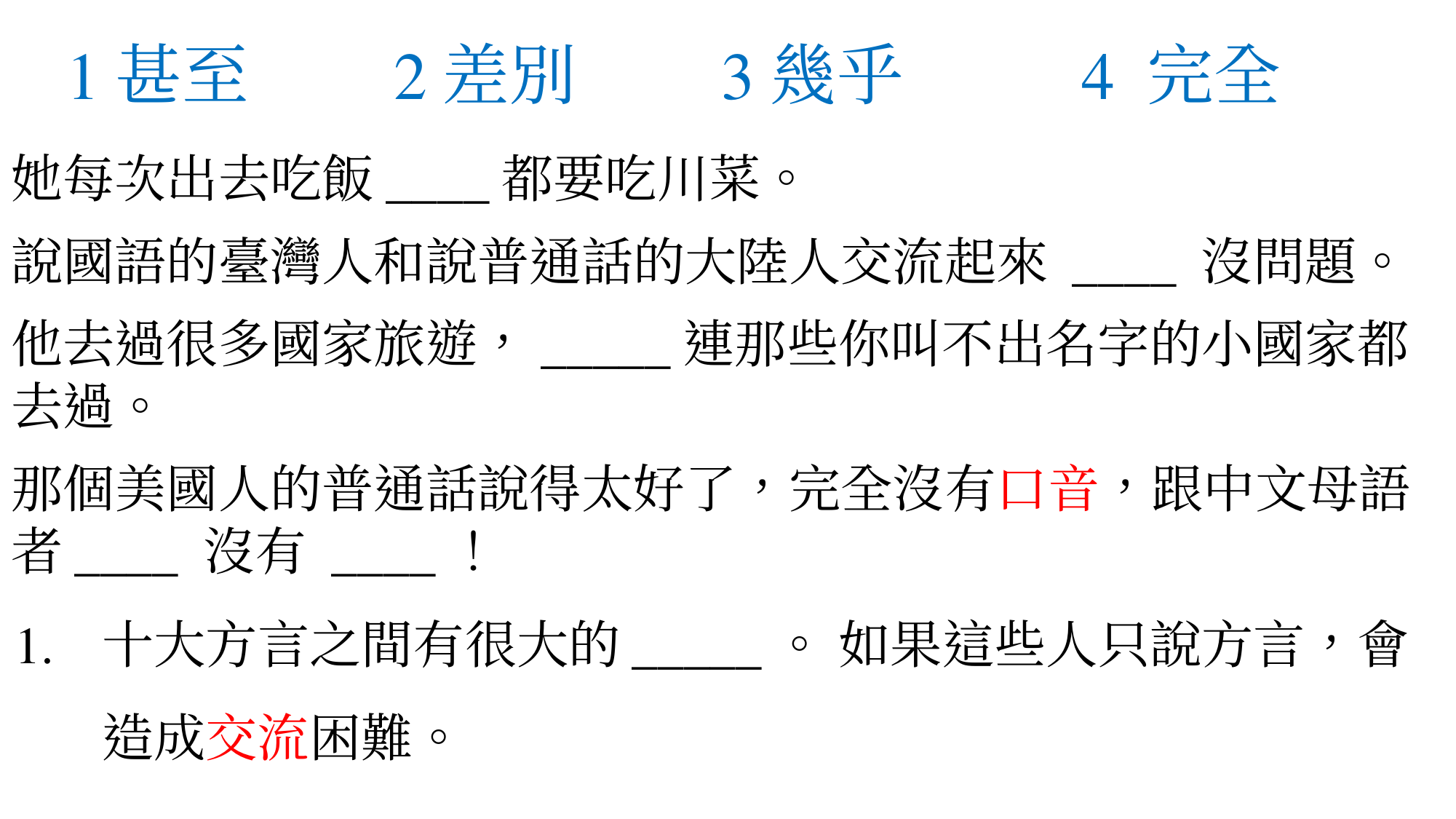

# 1甚至 		2差別 		3幾乎		 4 完全
她每次出去吃飯____都要吃川菜。
說國語的臺灣人和說普通話的大陸人交流起來 ____ 沒問題。
他去過很多國家旅遊，_____連那些你叫不出名字的小國家都去過。
那個美國人的普通話說得太好了，完全沒有口音，跟中文母語者____ 沒有 ____！
十大方言之間有很大的_____。 如果這些人只說方言，會造成交流困難。